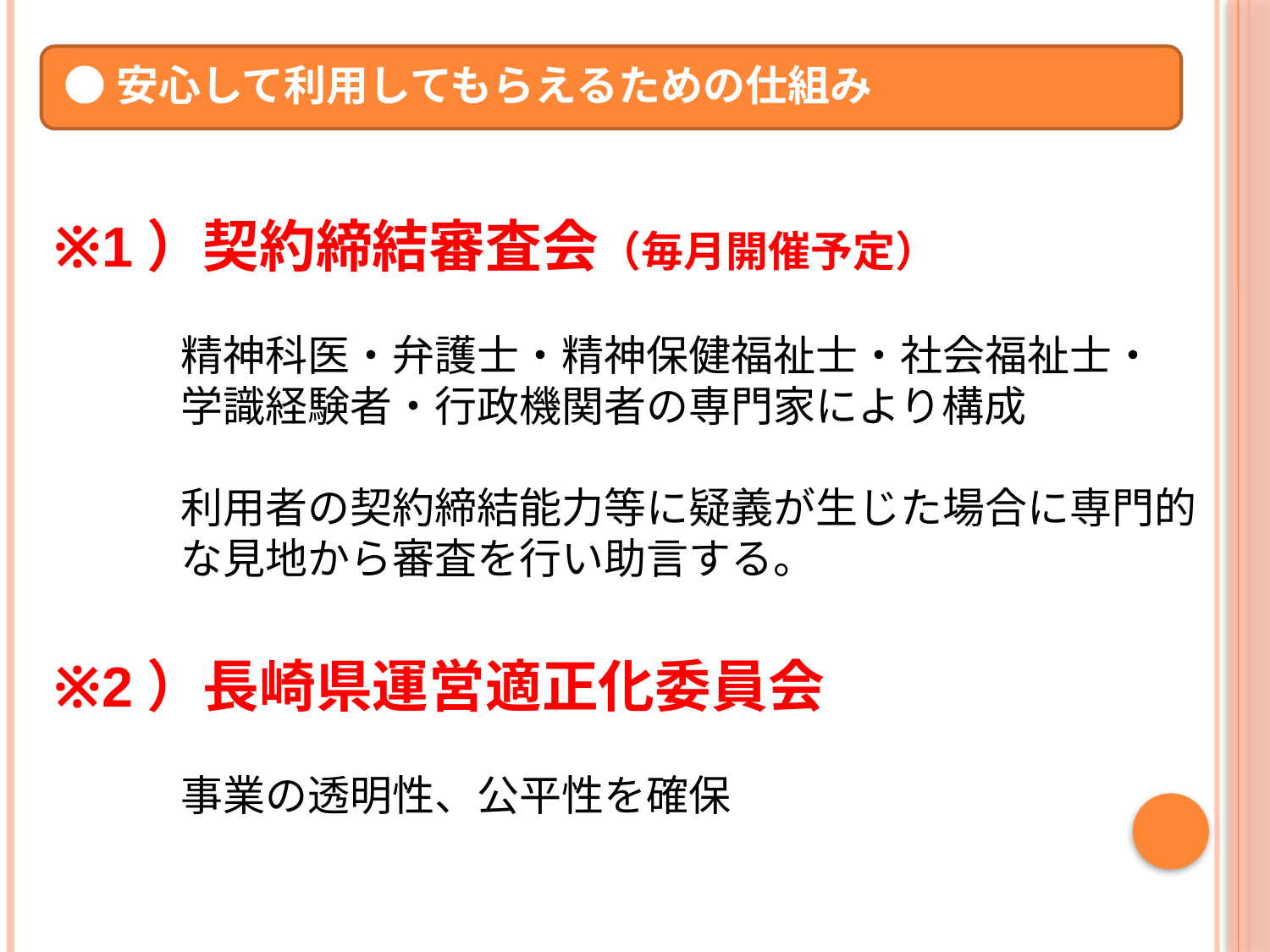

●安心して利用してもらえるための仕組み

※1）契約締結審査会（毎月開催予定）

　　　精神科医・弁護士・精神保健福祉士・社会福祉士・
　　　学識経験者・行政機関者の専門家により構成

　　　利用者の契約締結能力等に疑義が生じた場合に専門的
　　　な見地から審査を行い助言する。

※2）長崎県運営適正化委員会

　　　事業の透明性、公平性を確保